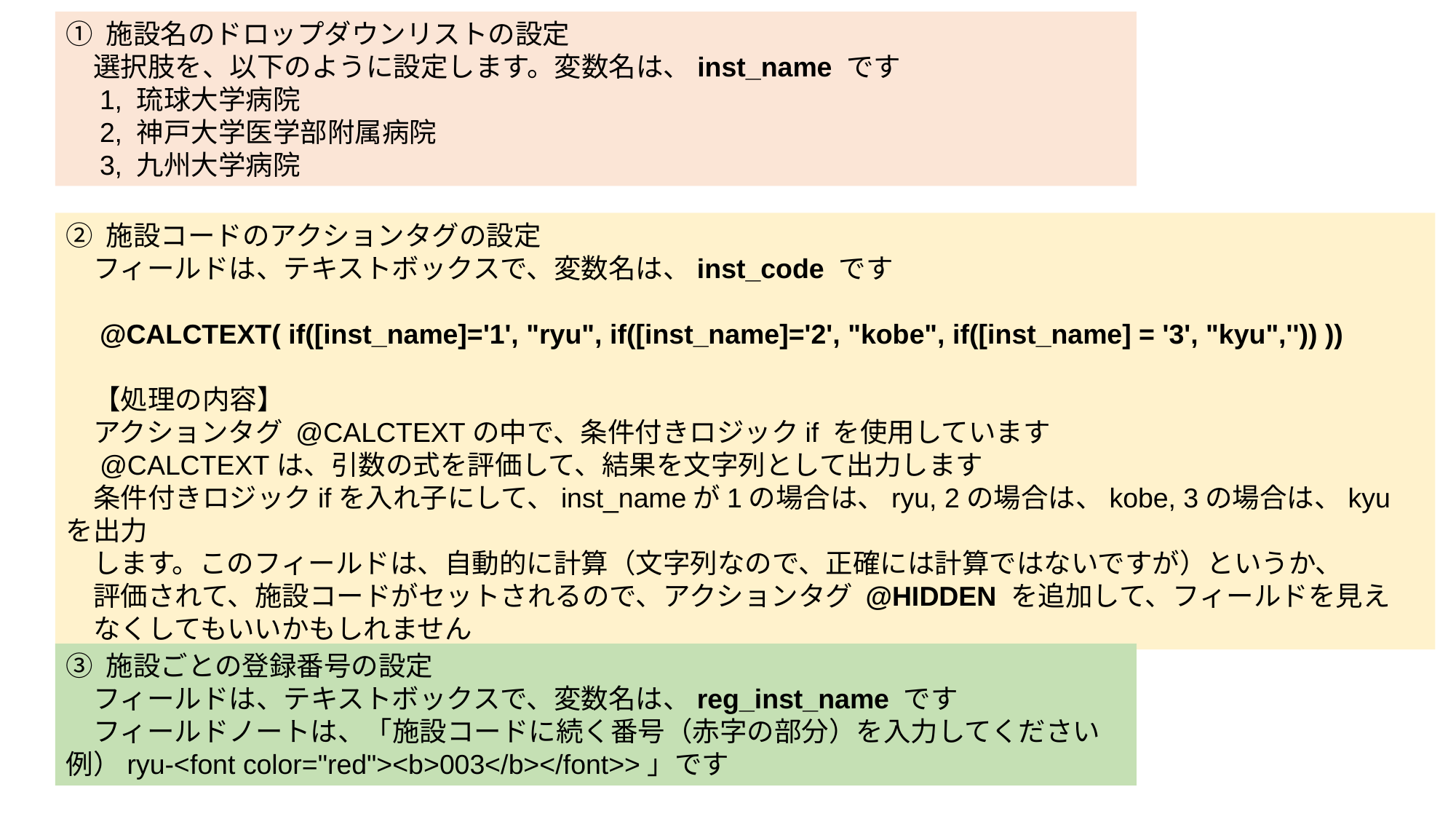

① 施設名のドロップダウンリストの設定
　選択肢を、以下のように設定します。変数名は、inst_name です
　1, 琉球大学病院
　2, 神戸大学医学部附属病院
　3, 九州大学病院
② 施設コードのアクションタグの設定
　フィールドは、テキストボックスで、変数名は、inst_code です

　@CALCTEXT( if([inst_name]='1', "ryu", if([inst_name]='2', "kobe", if([inst_name] = '3', "kyu",'')) ))

　【処理の内容】
　アクションタグ @CALCTEXTの中で、条件付きロジックif を使用しています
　@CALCTEXTは、引数の式を評価して、結果を文字列として出力します
　条件付きロジックifを入れ子にして、inst_nameが1の場合は、ryu, 2の場合は、kobe, 3の場合は、kyu を出力
　します。このフィールドは、自動的に計算（文字列なので、正確には計算ではないですが）というか、
　評価されて、施設コードがセットされるので、アクションタグ @HIDDEN を追加して、フィールドを見え
　なくしてもいいかもしれません
③ 施設ごとの登録番号の設定
　フィールドは、テキストボックスで、変数名は、reg_inst_name です
　フィールドノートは、「施設コードに続く番号（赤字の部分）を入力してください 例）ryu-<font color="red"><b>003</b></font>>」です